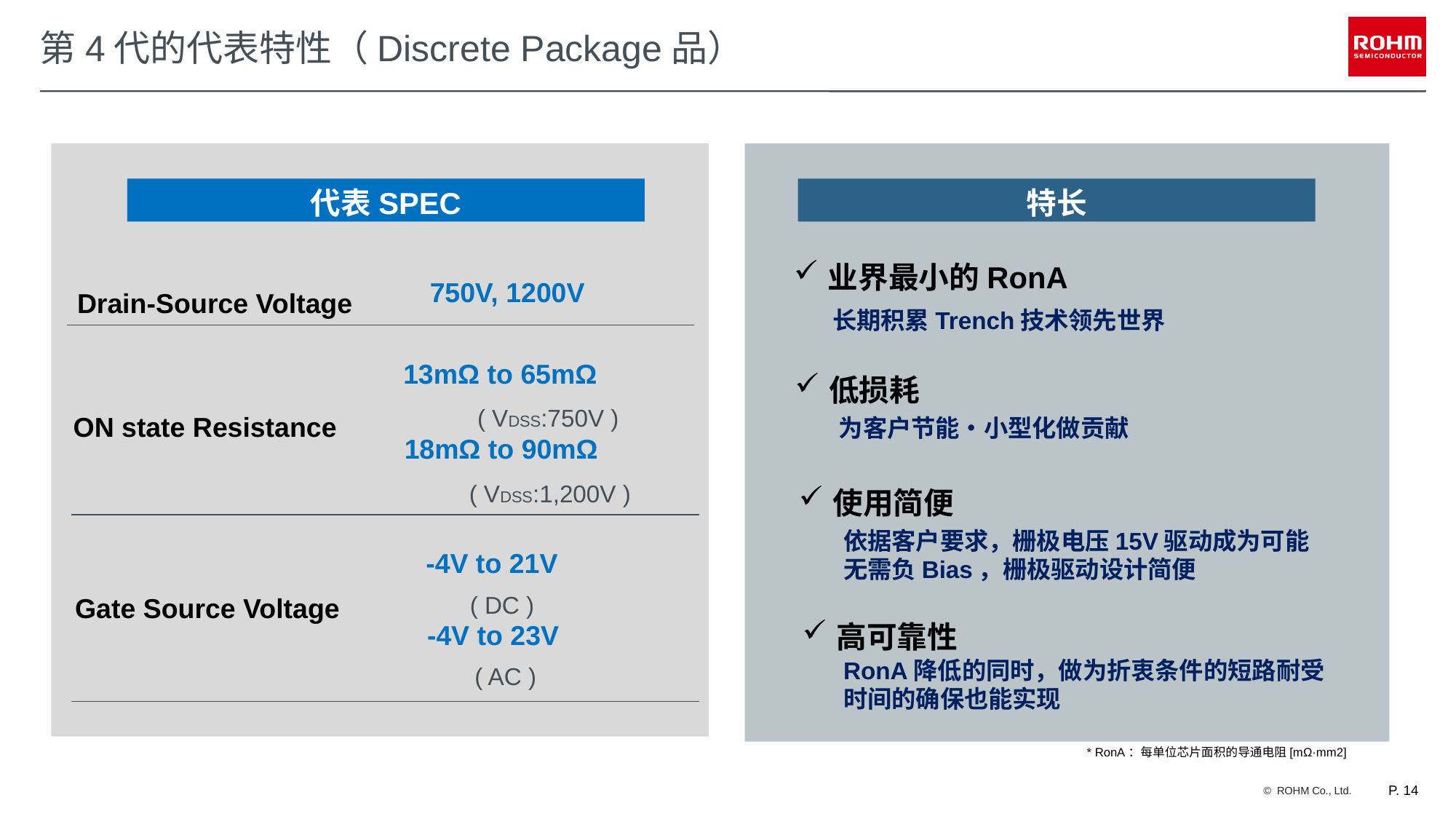

# 第4代的代表特性（Discrete Package品）

代表SPEC
特长
业界最小的RonA
750V, 1200V
Drain-Source Voltage
长期积累Trench技术领先世界
13mΩ to 65mΩ
低损耗
( VDSS:750V )
ON state Resistance
为客户节能・小型化做贡献
18mΩ to 90mΩ
( VDSS:1,200V )
使用简便
依据客户要求，栅极电压15V驱动成为可能
无需负Bias，栅极驱动设计简便
-4V to 21V
( DC )
Gate Source Voltage
高可靠性
-4V to 23V
RonA降低的同时，做为折衷条件的短路耐受时间的确保也能实现
( AC )
* RonA：每单位芯片面积的导通电阻[mΩ·mm2]